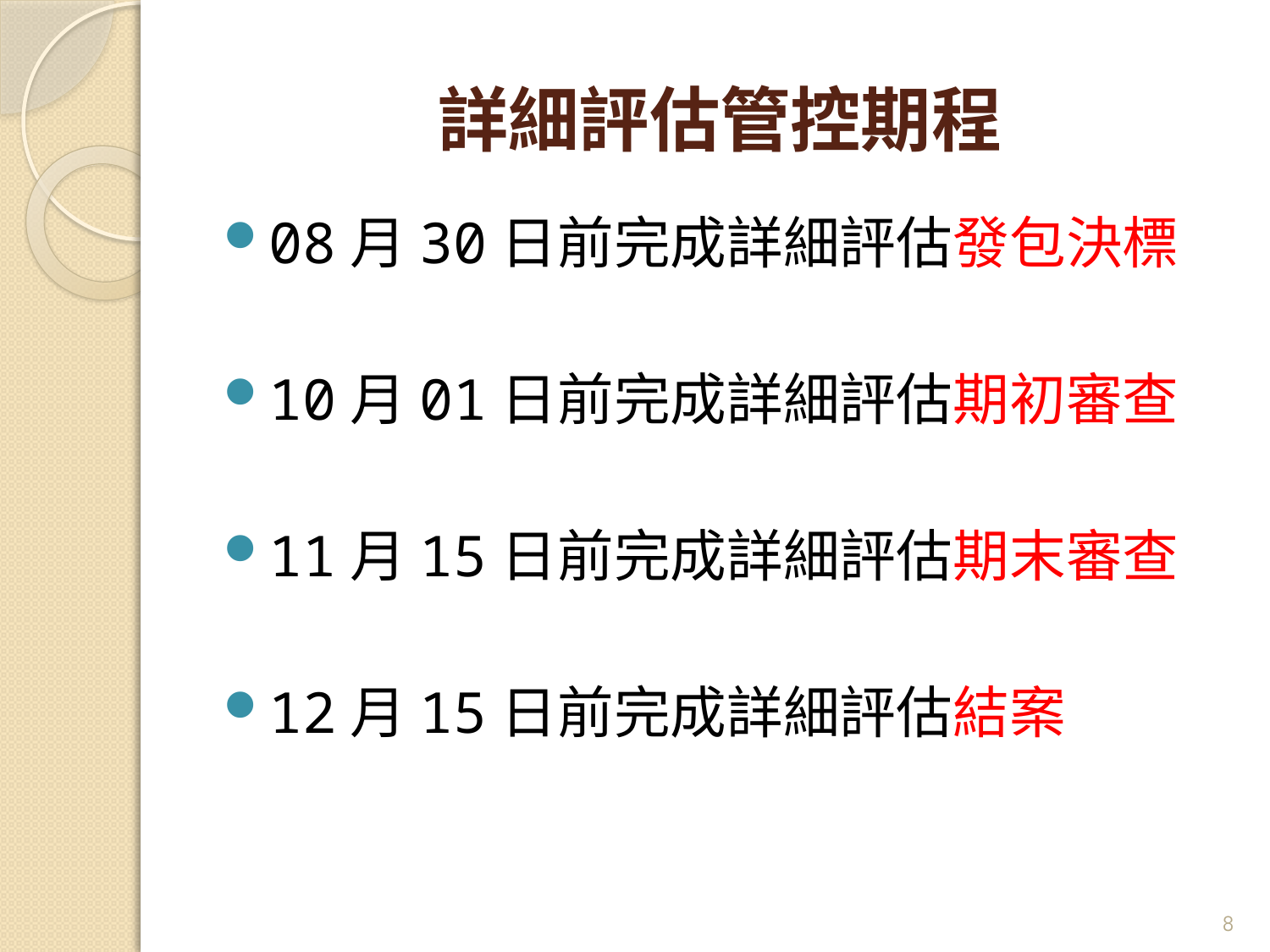

# 詳細評估管控期程
08月30日前完成詳細評估發包決標

10月01日前完成詳細評估期初審查

11月15日前完成詳細評估期末審查

12月15日前完成詳細評估結案
8